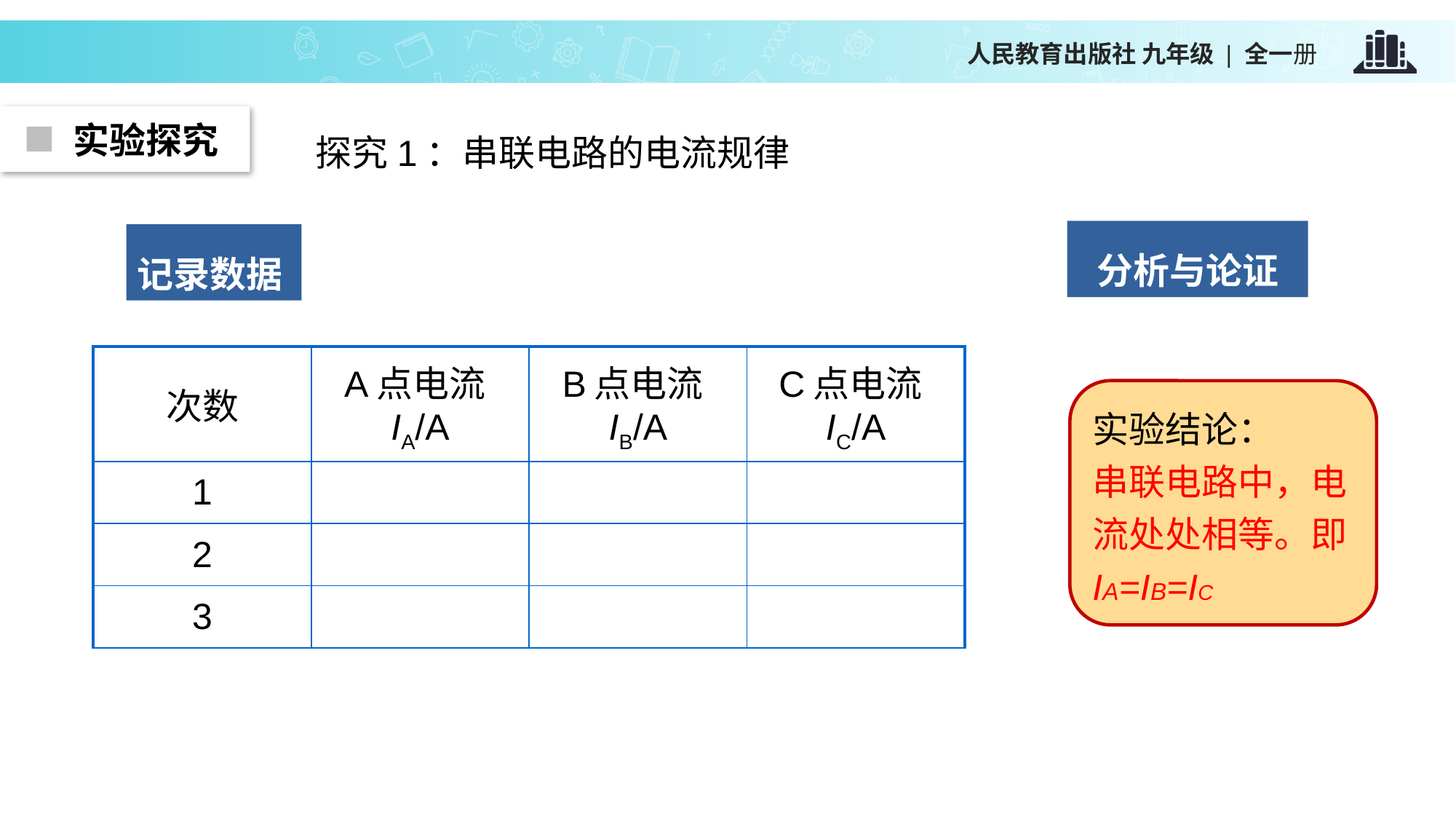

人民教育出版社 九年级 | 全一册
    实验探究
探究1：串联电路的电流规律

记录数据
分析与论证
| 次数 | A点电流IA/A | B点电流IB/A | C点电流IC/A |
| --- | --- | --- | --- |
| 1 |  |  |  |
| 2 |  |  |  |
| 3 |  |  |  |
实验结论：
串联电路中，电流处处相等。即IA=IB=IC